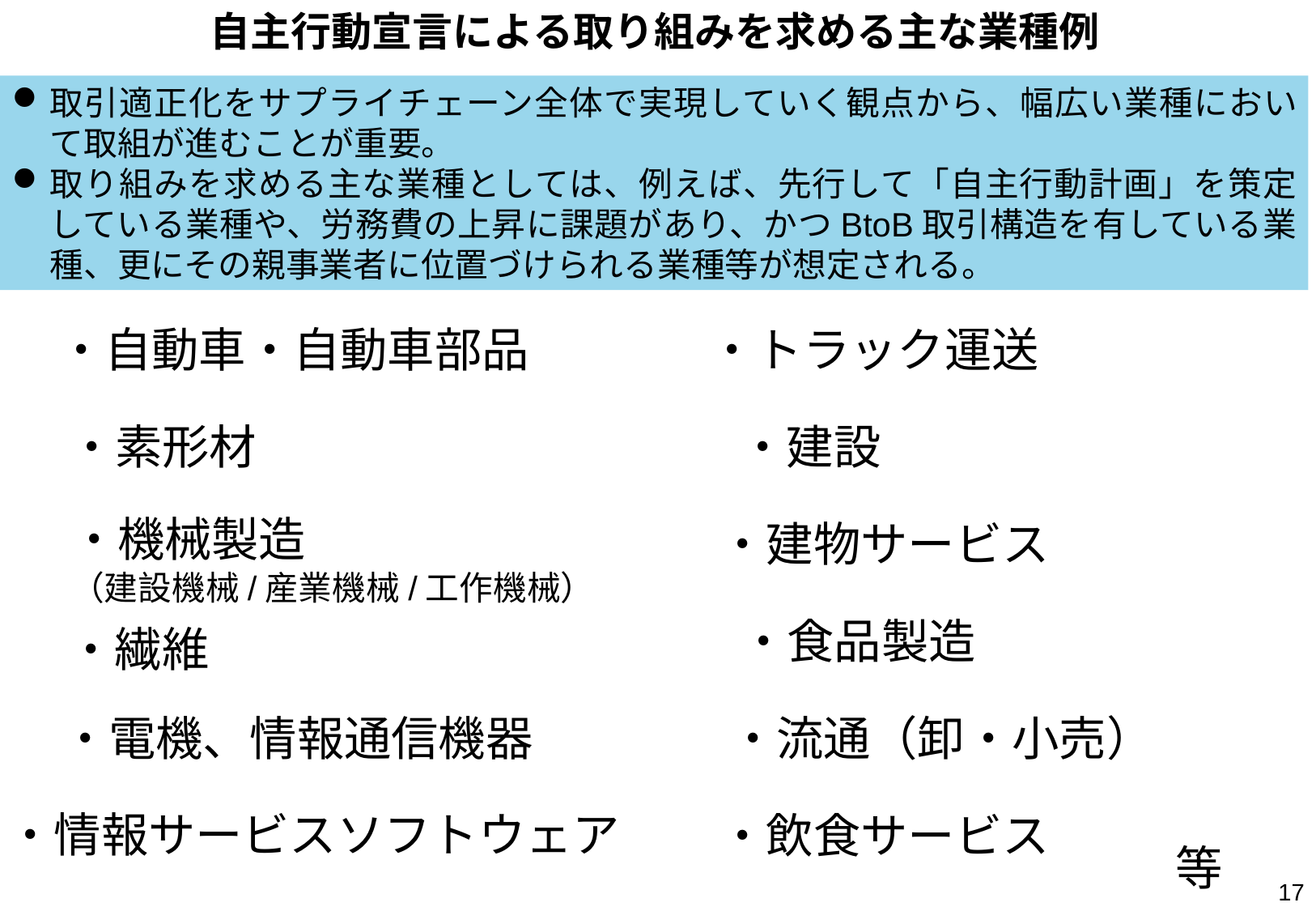

自主行動宣言による取り組みを求める主な業種例
取引適正化をサプライチェーン全体で実現していく観点から、幅広い業種において取組が進むことが重要。
取り組みを求める主な業種としては、例えば、先行して「自主行動計画」を策定している業種や、労務費の上昇に課題があり、かつBtoB取引構造を有している業種、更にその親事業者に位置づけられる業種等が想定される。
・トラック運送
・自動車・自動車部品
・建設
・素形材
・機械製造
（建設機械/産業機械/工作機械）
・建物サービス
・食品製造
・繊維
・電機、情報通信機器
・流通（卸・小売）
・情報サービスソフトウェア
・飲食サービス
等
17